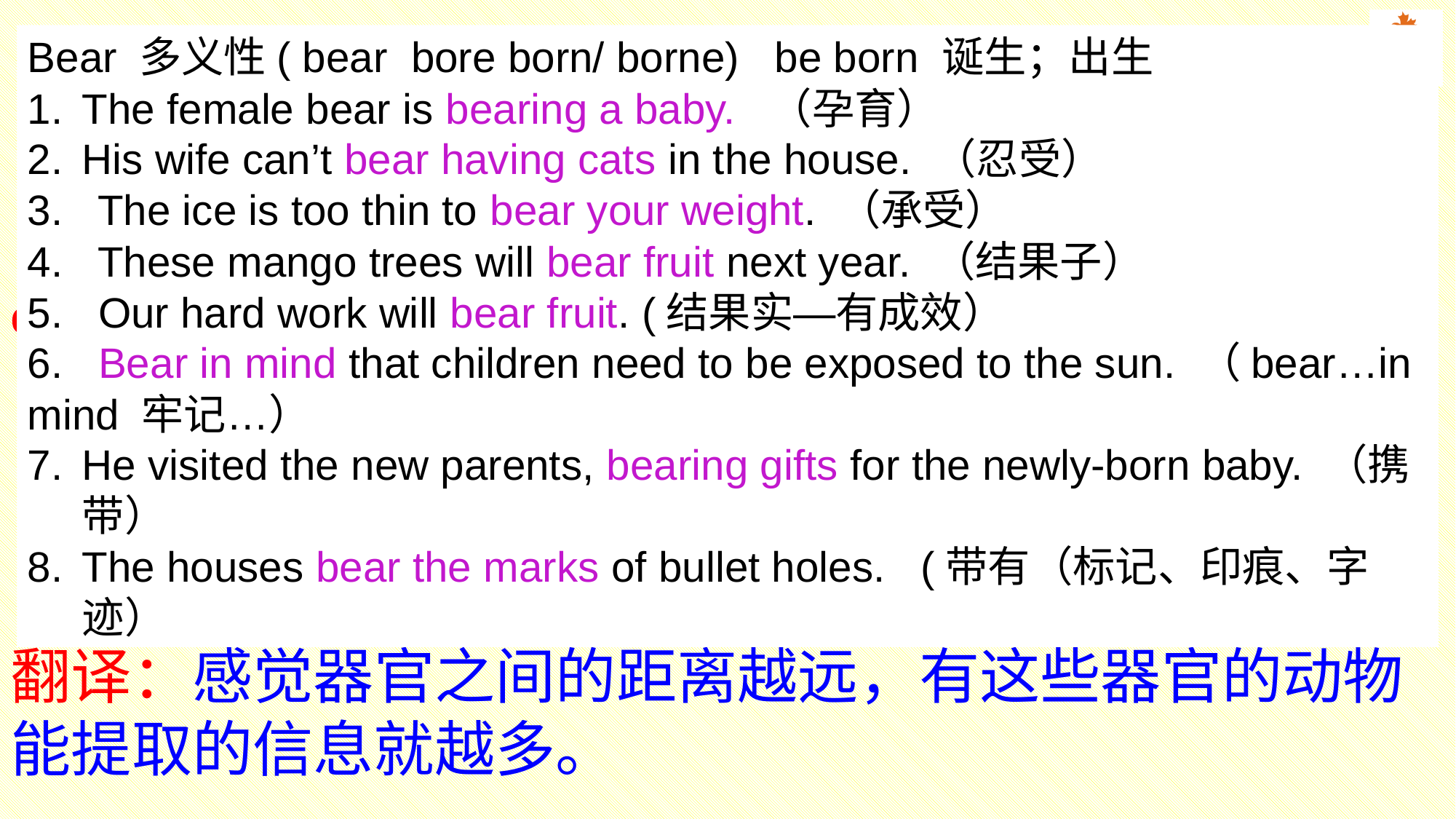

Bear 多义性( bear  bore born/ borne)   be born 诞生；出生
The female bear is bearing a baby.  （孕育）
His wife can’t bear having cats in the house. （忍受）
3.   The ice is too thin to bear your weight. （承受）
4.   These mango trees will bear fruit next year. （结果子）
5.   Our hard work will bear fruit. (结果实—有成效）
6.   Bear in mind that children need to be exposed to the sun. （bear…in mind 牢记…）
He visited the new parents, bearing gifts for the newly-born baby. （携带）
The houses bear the marks of bullet holes.   (带有（标记、印痕、字迹）
长难句分析2；
The farther apart the sensory organs are, the more information can be extracted by the animal that bears them.
主语
系动词
表语
主语
that定语从句修饰mammal
谓语
句型： the 比较级，the 比较级 ：越…;越…
翻译：感觉器官之间的距离越远，有这些器官的动物  能提取的信息就越多。